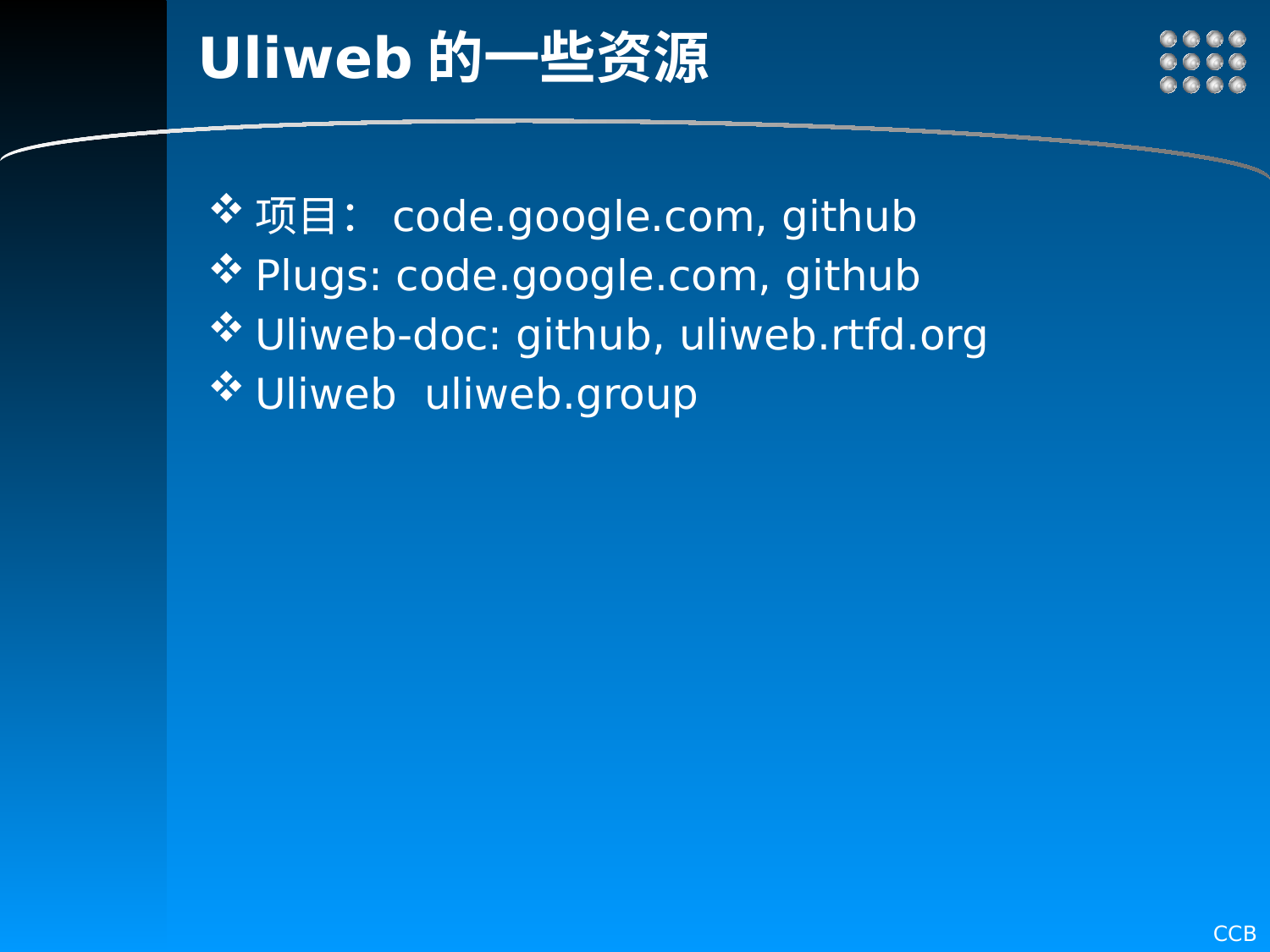

# Uliweb的一些资源
项目：code.google.com, github
Plugs: code.google.com, github
Uliweb-doc: github, uliweb.rtfd.org
Uliweb  uliweb.group